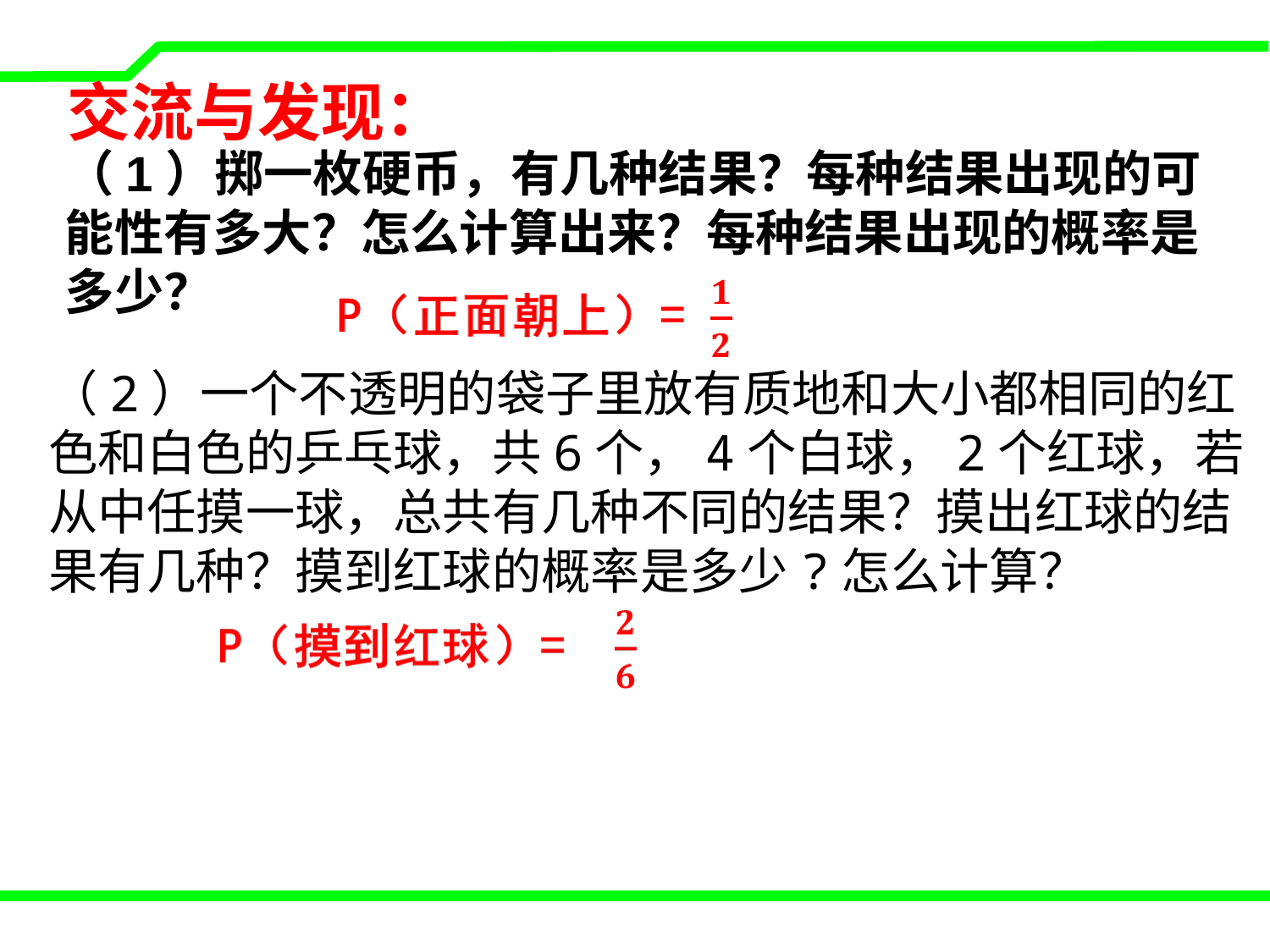

交流与发现：
（1）掷一枚硬币，有几种结果？每种结果出现的可能性有多大？怎么计算出来？每种结果出现的概率是多少？

（2）一个不透明的袋子里放有质地和大小都相同的红色和白色的乒乓球，共6个，4个白球，2个红球，若从中任摸一球，总共有几种不同的结果？摸出红球的结果有几种？摸到红球的概率是多少?怎么计算？